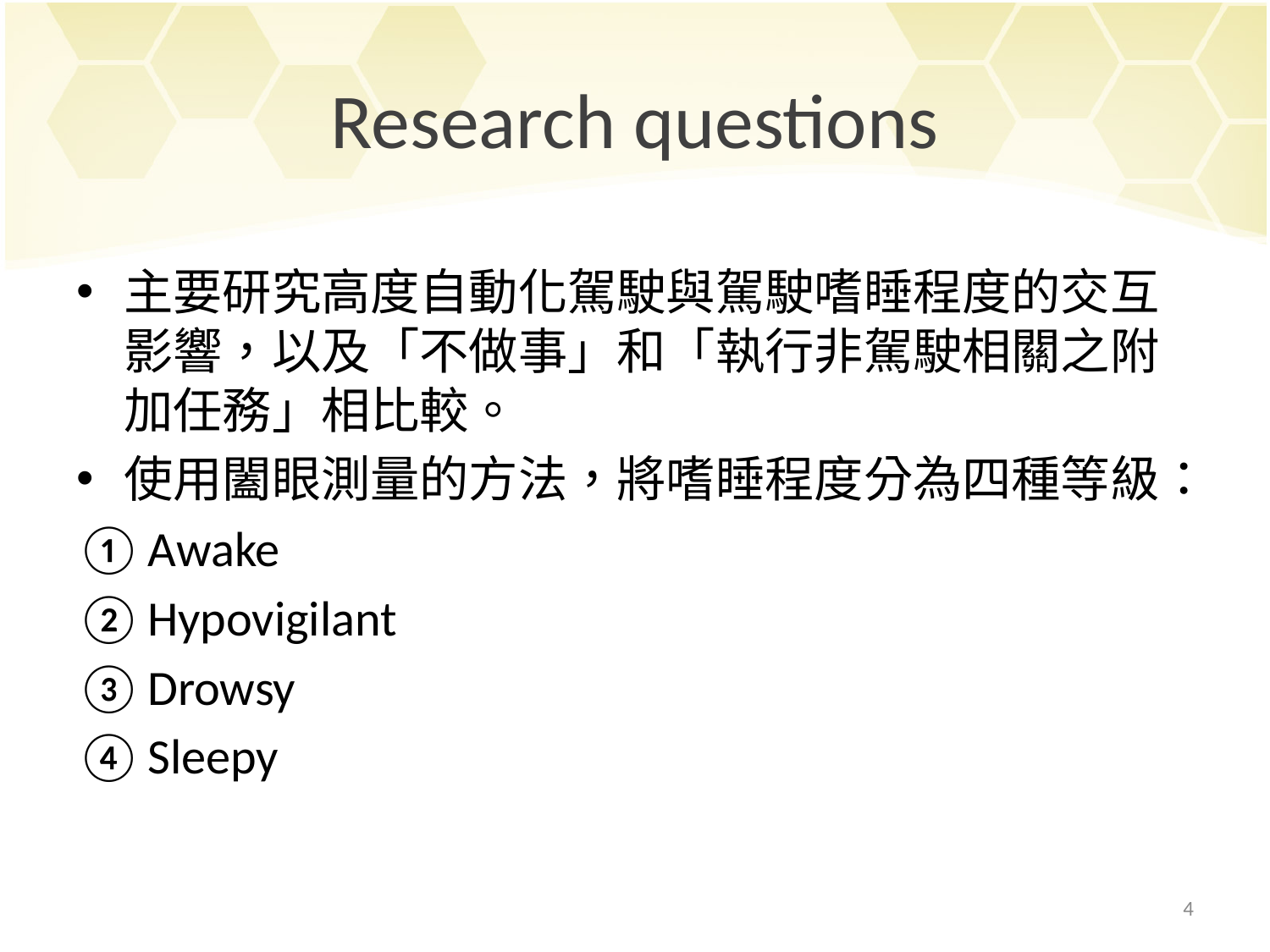

# Research questions
主要研究高度自動化駕駛與駕駛嗜睡程度的交互影響，以及「不做事」和「執行非駕駛相關之附加任務」相比較。
使用闔眼測量的方法，將嗜睡程度分為四種等級：
Awake
Hypovigilant
Drowsy
Sleepy

4